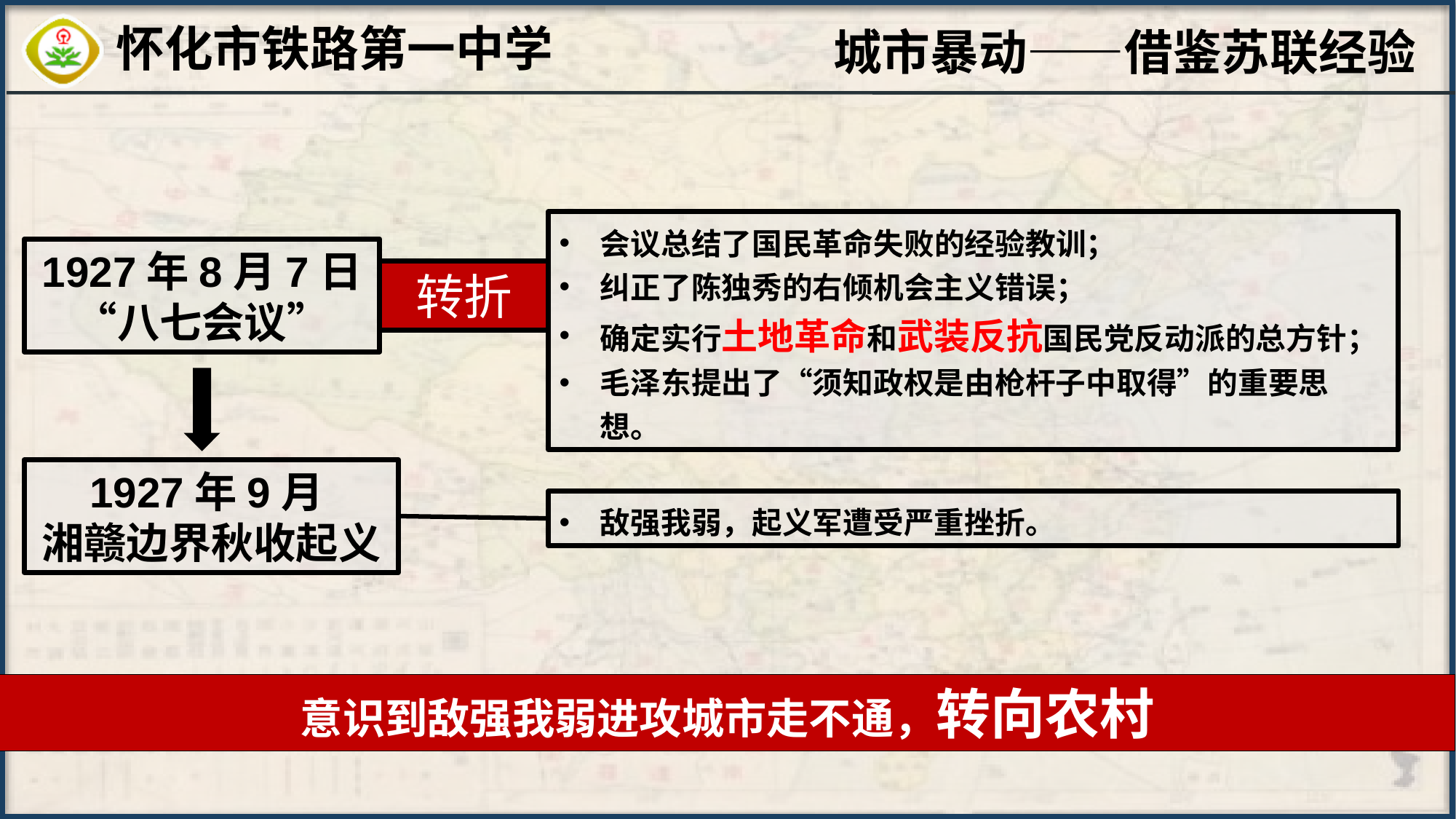

城市暴动——借鉴苏联经验
会议总结了国民革命失败的经验教训；
纠正了陈独秀的右倾机会主义错误；
确定实行土地革命和武装反抗国民党反动派的总方针；
毛泽东提出了“须知政权是由枪杆子中取得”的重要思想。
1927年8月7日 “八七会议”
转折

1927年9月
湘赣边界秋收起义
敌强我弱，起义军遭受严重挫折。
意识到敌强我弱进攻城市走不通，转向农村